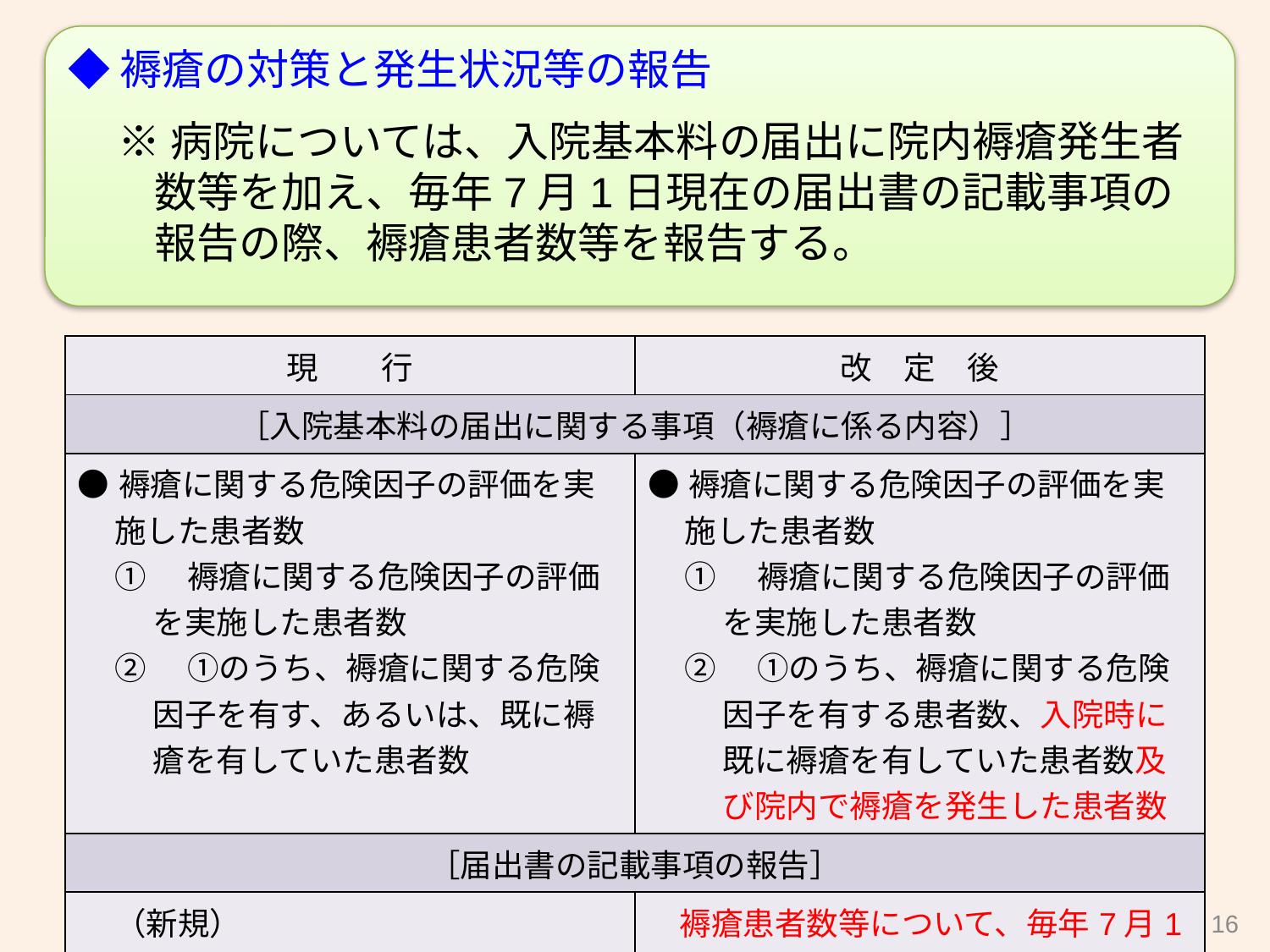

◆褥瘡の対策と発生状況等の報告
※病院については、入院基本料の届出に院内褥瘡発生者数等を加え、毎年7月1日現在の届出書の記載事項の報告の際、褥瘡患者数等を報告する。

| 現　　行 | 改　定　後 |
| --- | --- |
| ［入院基本料の届出に関する事項（褥瘡に係る内容）］ |  |
| ●褥瘡に関する危険因子の評価を実施した患者数 ①　褥瘡に関する危険因子の評価を実施した患者数 ②　①のうち、褥瘡に関する危険因子を有す、あるいは、既に褥瘡を有していた患者数 | ●褥瘡に関する危険因子の評価を実施した患者数 ①　褥瘡に関する危険因子の評価を実施した患者数 ②　①のうち、褥瘡に関する危険因子を有する患者数、入院時に既に褥瘡を有していた患者数及び院内で褥瘡を発生した患者数 |
| ［届出書の記載事項の報告］ |  |
| （新規） | 褥瘡患者数等について、毎年7月1日に報告を行うこと。 |
16